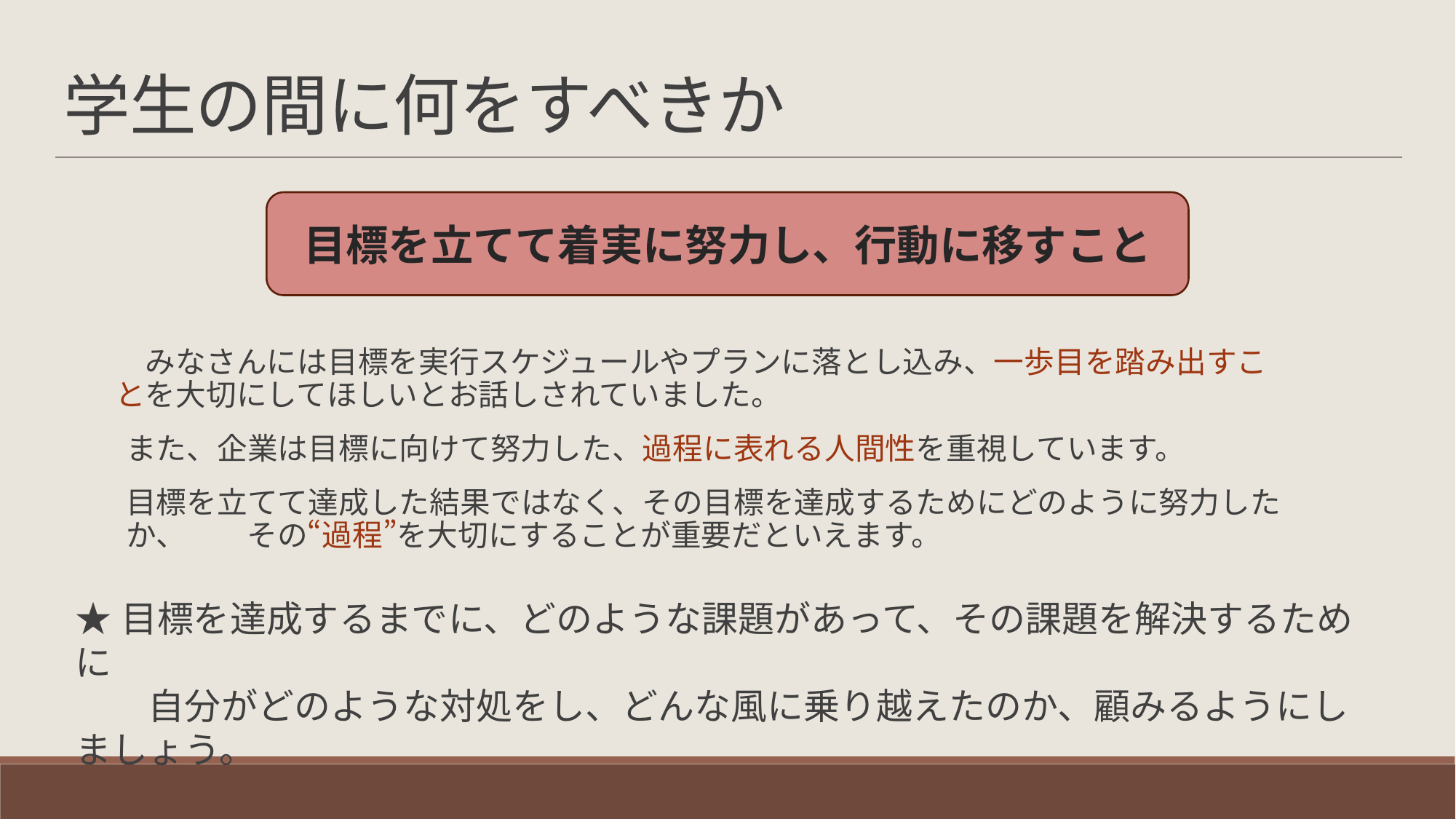

学生の間に何をすべきか
目標を立てて着実に努力し、行動に移すこと
　みなさんには目標を実行スケジュールやプランに落とし込み、一歩目を踏み出すことを大切にしてほしいとお話しされていました。
また、企業は目標に向けて努力した、過程に表れる人間性を重視しています。
目標を立てて達成した結果ではなく、その目標を達成するためにどのように努力したか、　　その“過程”を大切にすることが重要だといえます。
★目標を達成するまでに、どのような課題があって、その課題を解決するために
　　自分がどのような対処をし、どんな風に乗り越えたのか、顧みるようにしましょう。